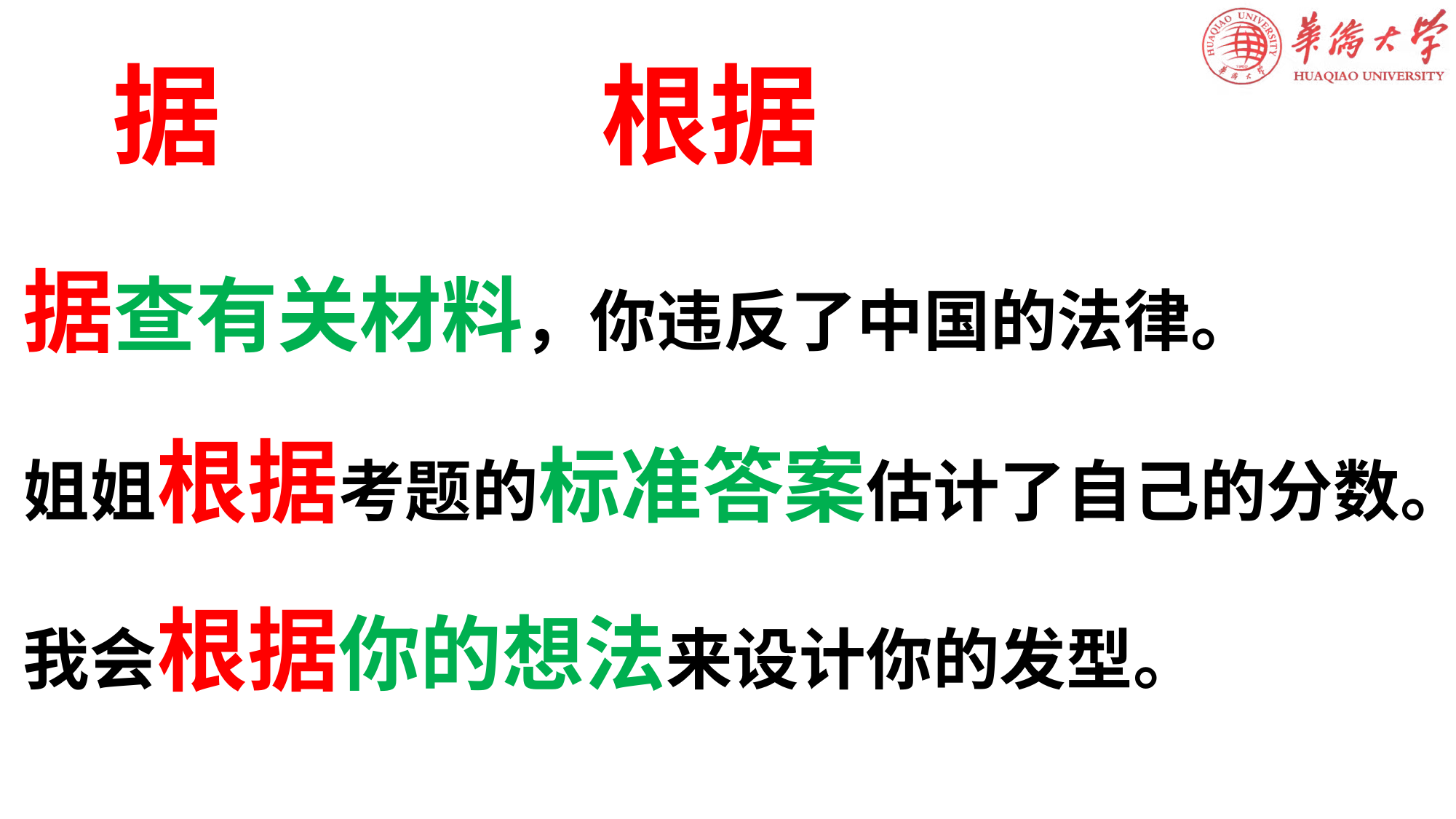

# 据
根据
据查有关材料，你违反了中国的法律。
姐姐根据考题的标准答案估计了自己的分数。
我会根据你的想法来设计你的发型。